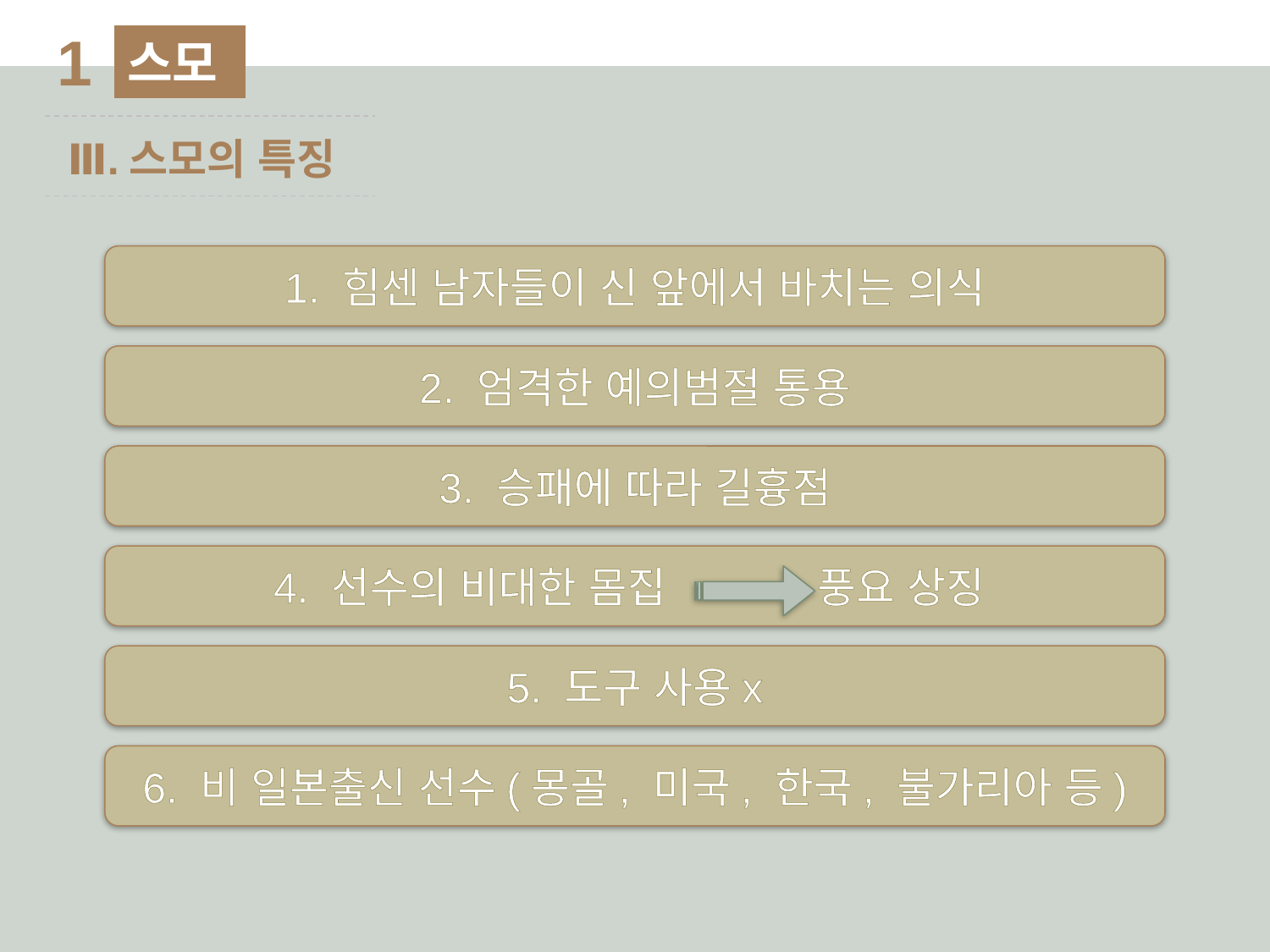

1
스모

Ⅲ.스모의 특징
1. 힘센 남자들이 신 앞에서 바치는 의식
2. 엄격한 예의범절 통용
3. 승패에 따라 길흉점
4. 선수의 비대한 몸집	   풍요 상징

5. 도구 사용x
6. 비 일본출신 선수(몽골, 미국, 한국, 불가리아 등)